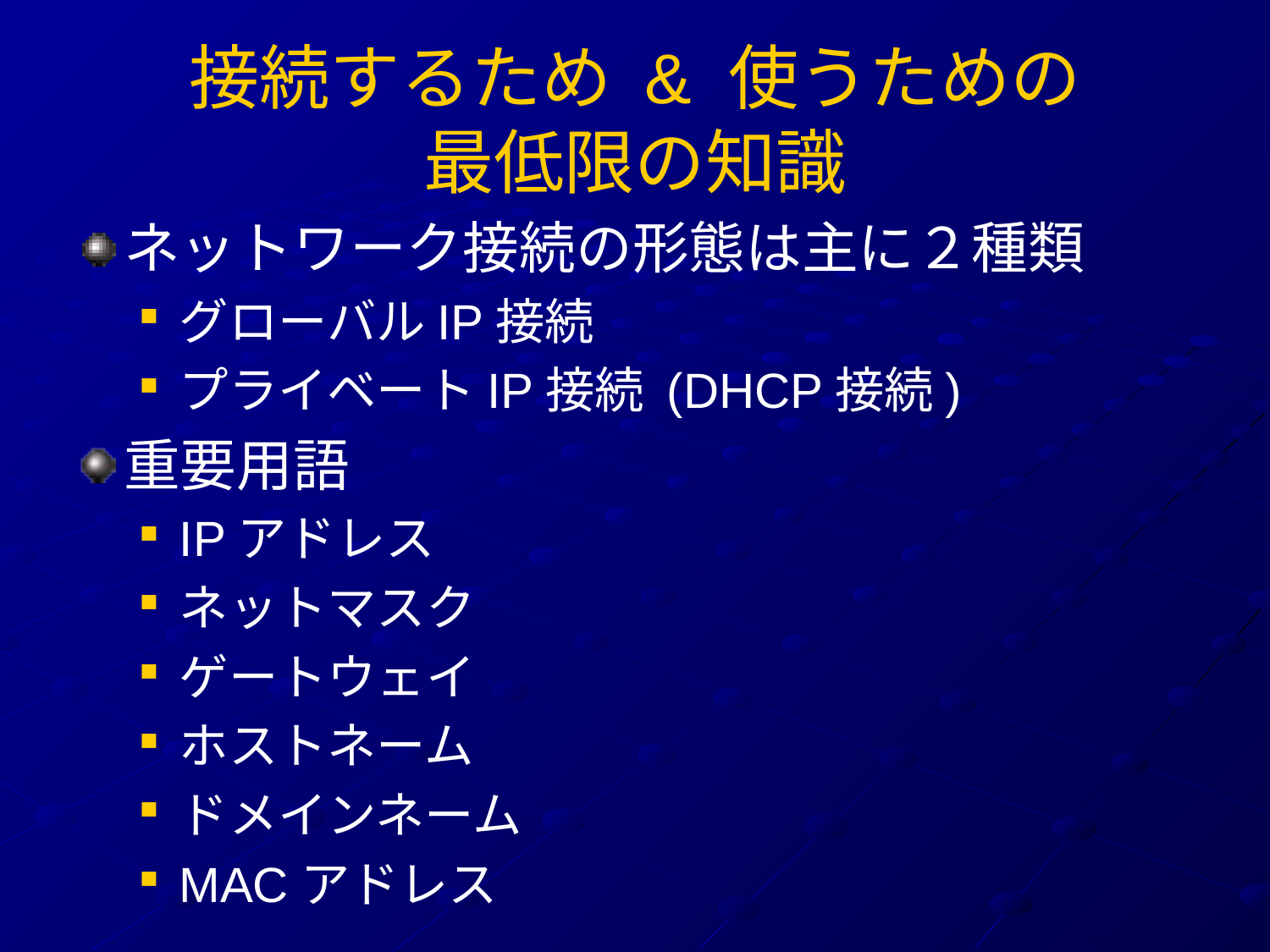

# 接続するため & 使うための 最低限の知識
ネットワーク接続の形態は主に２種類
グローバルIP接続
プライベートIP接続 (DHCP接続)
重要用語
IPアドレス
ネットマスク
ゲートウェイ
ホストネーム
ドメインネーム
MACアドレス